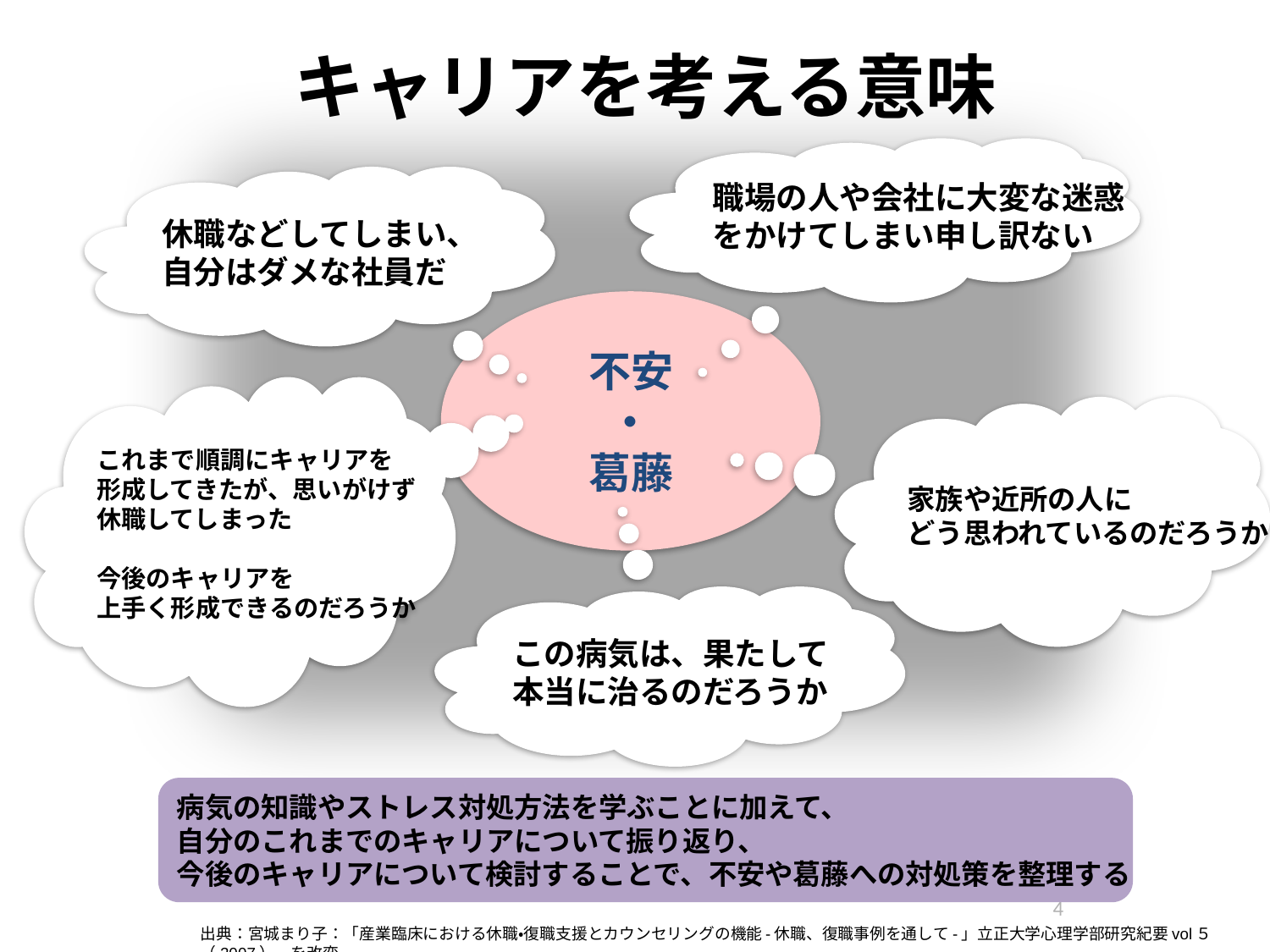

キャリアを考える意味

職場の人や会社に大変な迷惑
をかけてしまい申し訳ない
休職などしてしまい、
自分はダメな社員だ
不安
・
葛藤
これまで順調にキャリアを
形成してきたが、思いがけず
休職してしまった

今後のキャリアを
上手く形成できるのだろうか
家族や近所の人に
どう思われているのだろうか
この病気は、果たして
本当に治るのだろうか
病気の知識やストレス対処方法を学ぶことに加えて、
自分のこれまでのキャリアについて振り返り、
今後のキャリアについて検討することで、不安や葛藤への対処策を整理する
4
出典：宮城まり子：「産業臨床における休職・復職支援とカウンセリングの機能-休職、復職事例を通して-」立正大学心理学部研究紀要vol５（2007）　を改変